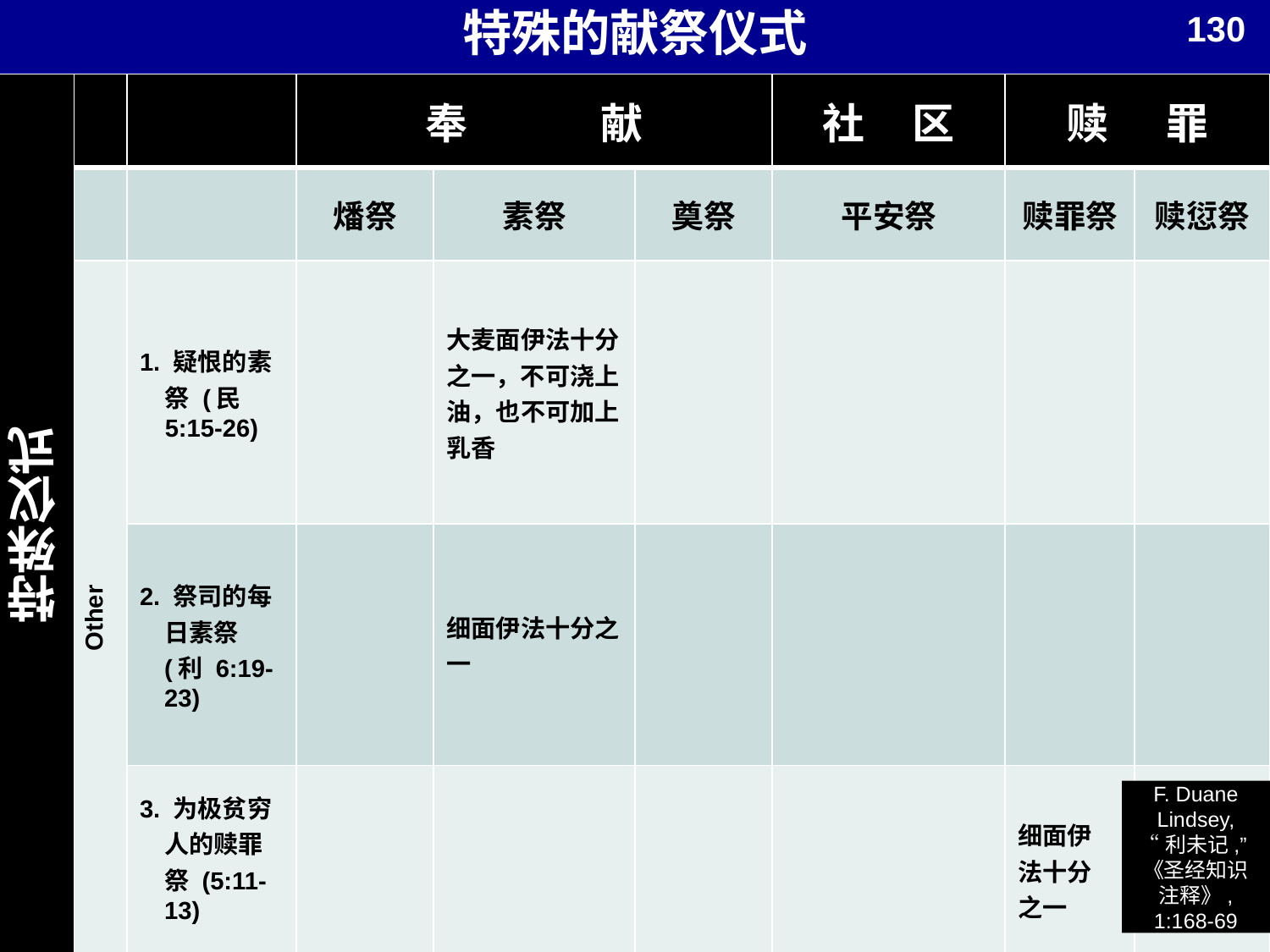

130
# 特殊的献祭仪式
| 特殊仪式 |  |  | 奉 献 |  |  | 社 区 | 赎 罪 |  |
| --- | --- | --- | --- | --- | --- | --- | --- | --- |
|  |  |  | 燔祭 | 素祭 | 奠祭 | 平安祭 | 赎罪祭 | 赎愆祭 |
|  | Other | 1. 疑恨的素祭 (民 5:15-26) |  | 大麦面伊法十分之一，不可浇上油，也不可加上乳香 |  |  |  |  |
|  |  | 2. 祭司的每日素祭 (利 6:19-23) |  | 细面伊法十分之一 |  |  |  |  |
|  |  | 3. 为极贫穷人的赎罪祭 (5:11-13) |  |  |  |  | 细面伊 法十分 之一 |  |
F. Duane Lindsey,
“利未记,”
《圣经知识
注释》,
1:168-69